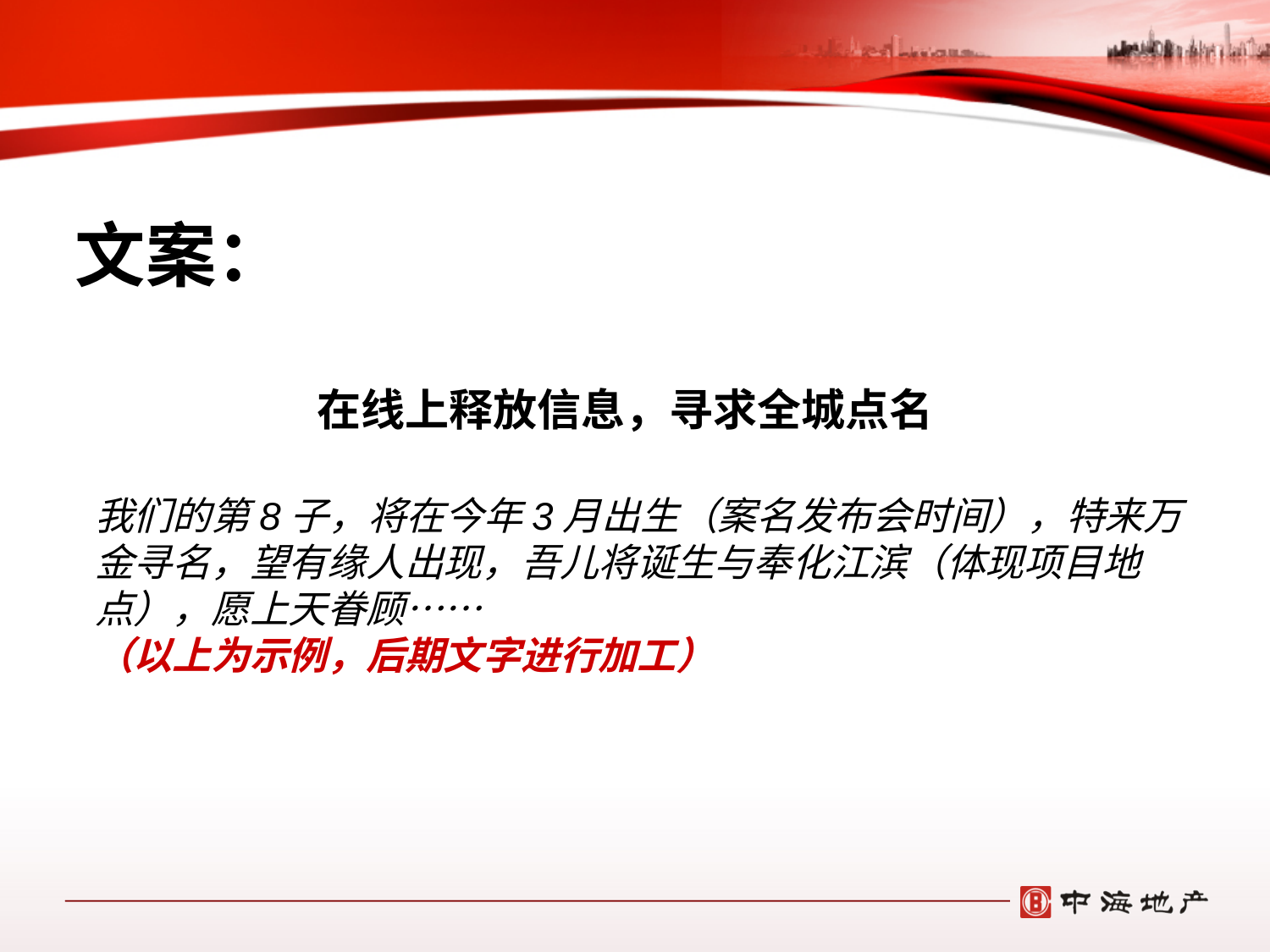

文案：
在线上释放信息，寻求全城点名
我们的第8子，将在今年3月出生（案名发布会时间），特来万金寻名，望有缘人出现，吾儿将诞生与奉化江滨（体现项目地点），愿上天眷顾……
（以上为示例，后期文字进行加工）